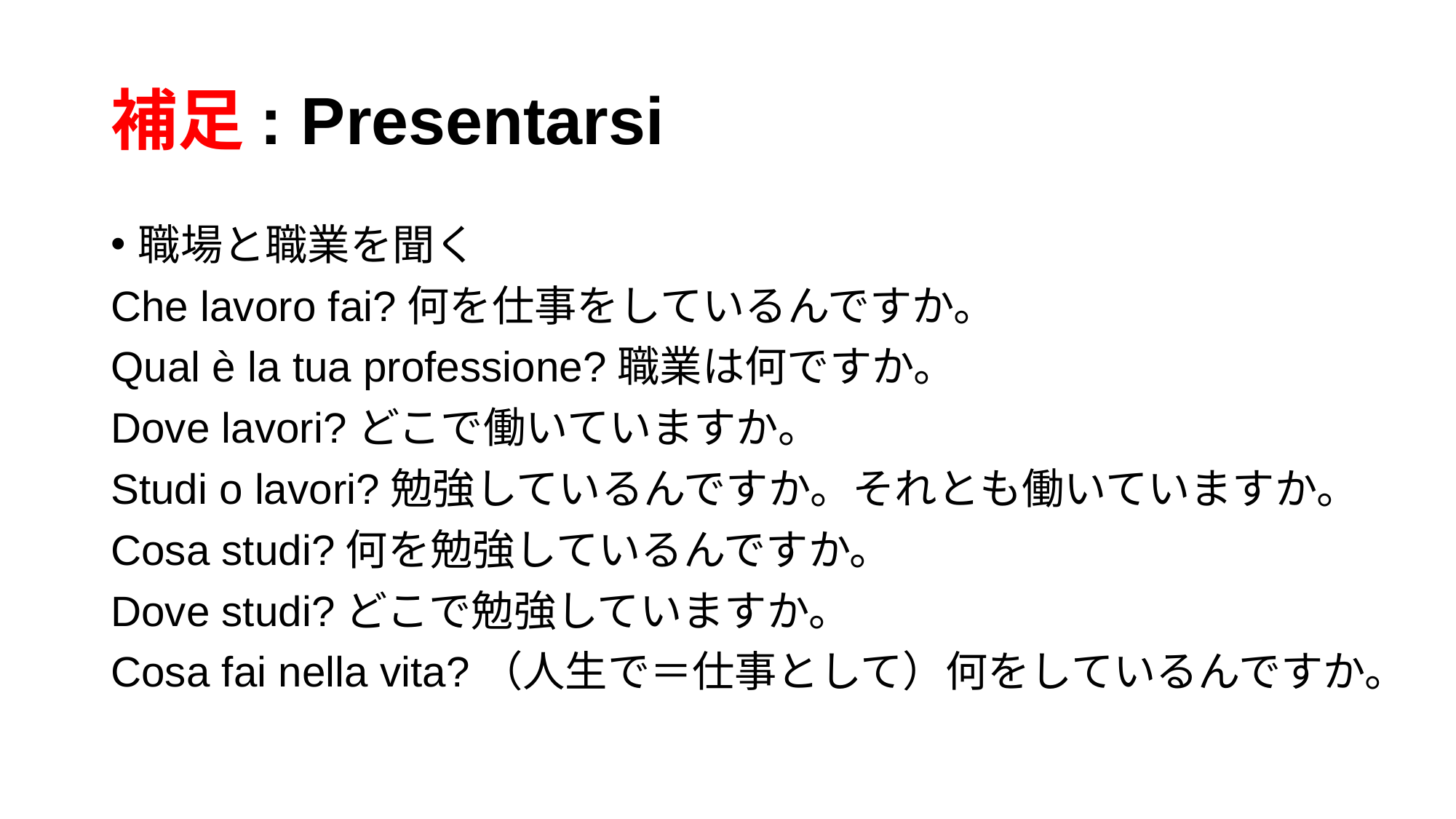

# 補足: Presentarsi
職場と職業を聞く
Che lavoro fai?何を仕事をしているんですか。
Qual è la tua professione?職業は何ですか。
Dove lavori?どこで働いていますか。
Studi o lavori?勉強しているんですか。それとも働いていますか。
Cosa studi?何を勉強しているんですか。
Dove studi?どこで勉強していますか。
Cosa fai nella vita?（人生で＝仕事として）何をしているんですか。